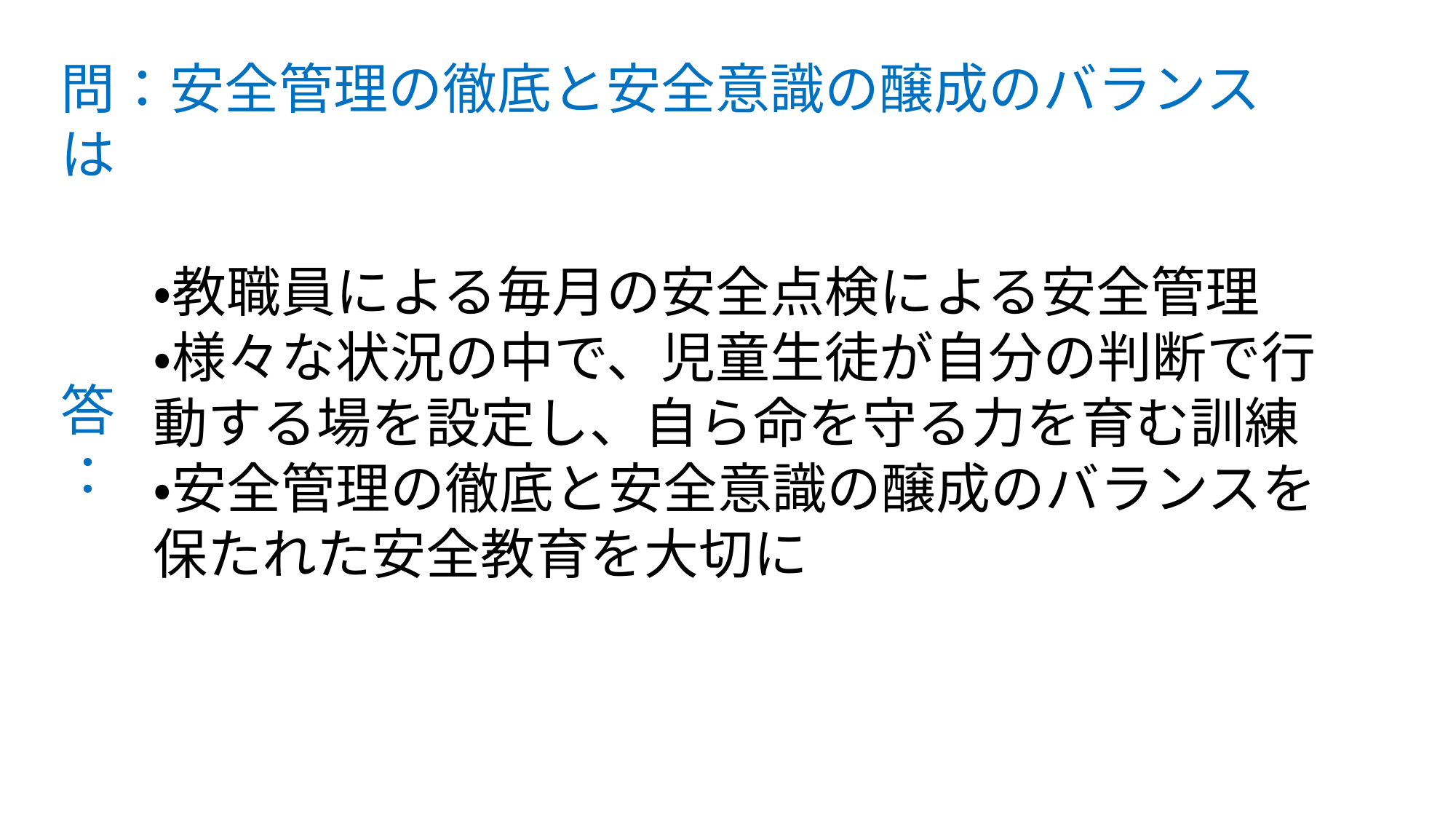

問：安全管理の徹底と安全意識の醸成のバランスは
・教職員による毎月の安全点検による安全管理
・様々な状況の中で、児童生徒が自分の判断で行動する場を設定し、自ら命を守る力を育む訓練
・安全管理の徹底と安全意識の醸成のバランスを保たれた安全教育を大切に
答：